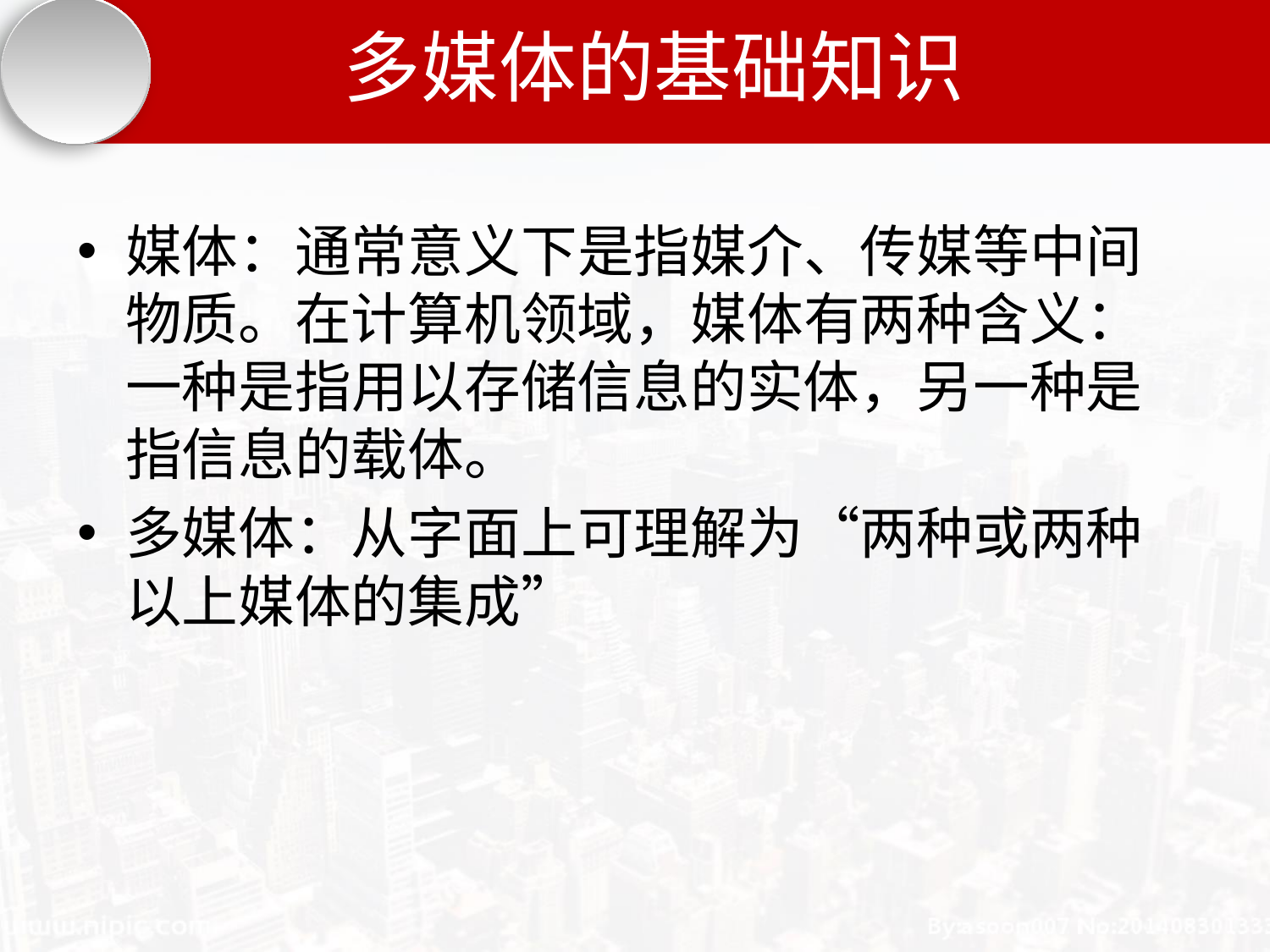

# 多媒体的基础知识
媒体：通常意义下是指媒介、传媒等中间物质。在计算机领域，媒体有两种含义：一种是指用以存储信息的实体，另一种是指信息的载体。
多媒体：从字面上可理解为“两种或两种以上媒体的集成”
68